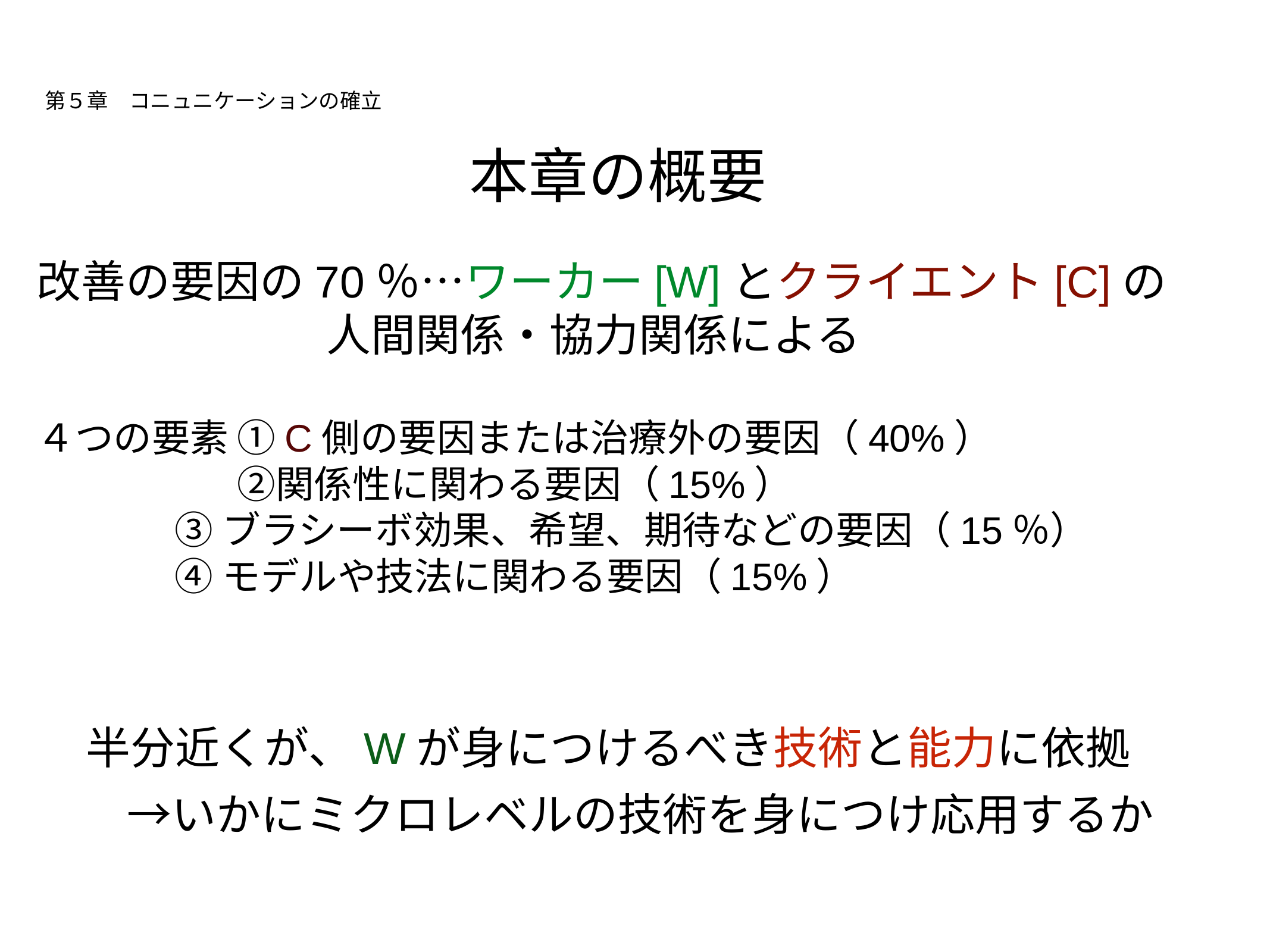

# 第５章　コニュニケーションの確立

本章の概要
改善の要因の70％…ワーカー[W]とクライエント[C]の
                            人間関係・協力関係による

４つの要素 ①C側の要因または治療外の要因（40%）
　　　　　 ②関係性に関わる要因（15%）
                ③ブラシーボ効果、希望、期待などの要因（15％）
                ④モデルや技法に関わる要因（15%）
半分近くが、Wが身につけるべき技術と能力に依拠
　→いかにミクロレベルの技術を身につけ応用するか